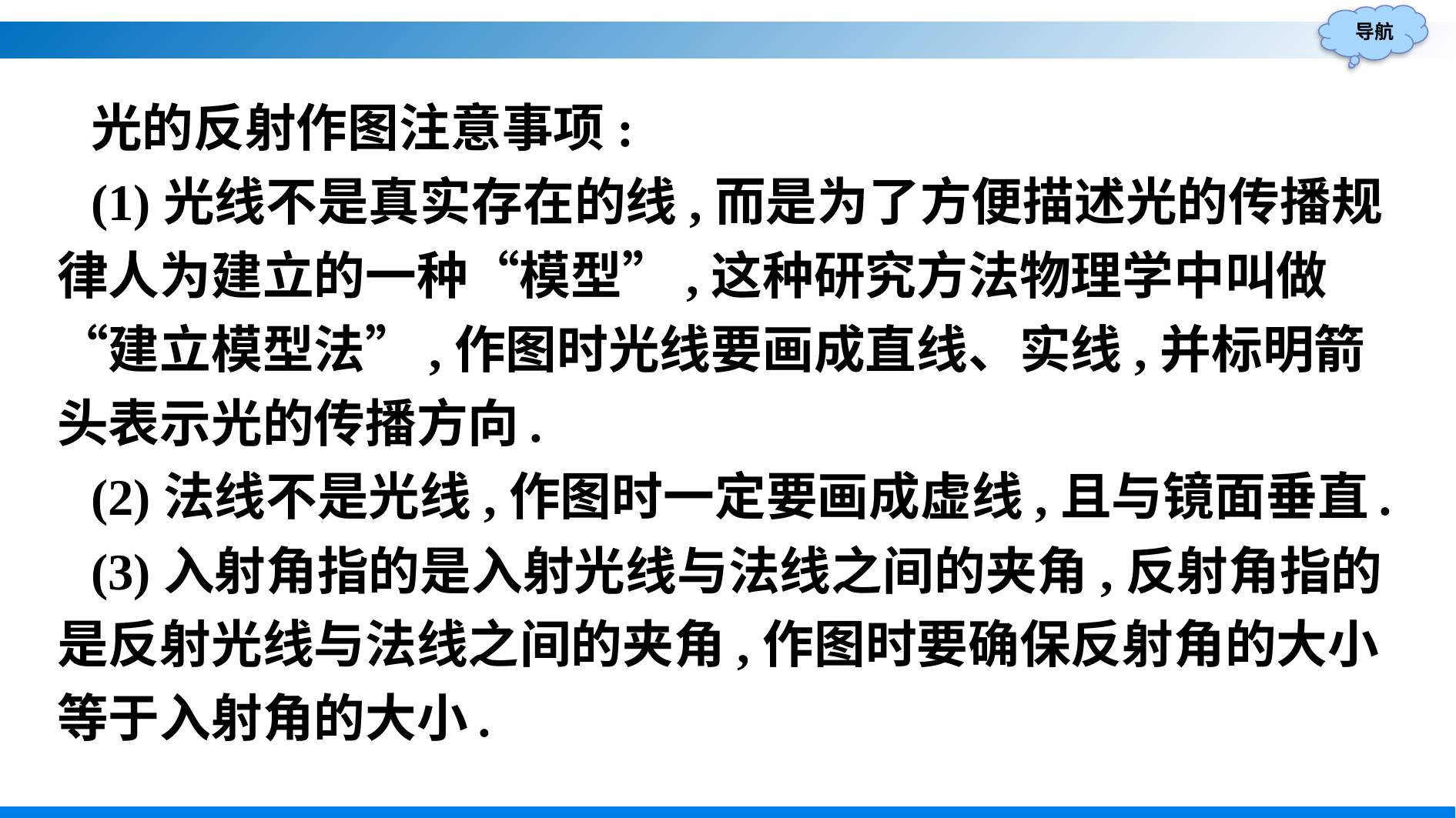

光的反射作图注意事项:
(1)光线不是真实存在的线,而是为了方便描述光的传播规律人为建立的一种“模型”,这种研究方法物理学中叫做“建立模型法”,作图时光线要画成直线、实线,并标明箭头表示光的传播方向.
(2)法线不是光线,作图时一定要画成虚线,且与镜面垂直.
(3)入射角指的是入射光线与法线之间的夹角,反射角指的是反射光线与法线之间的夹角,作图时要确保反射角的大小等于入射角的大小.